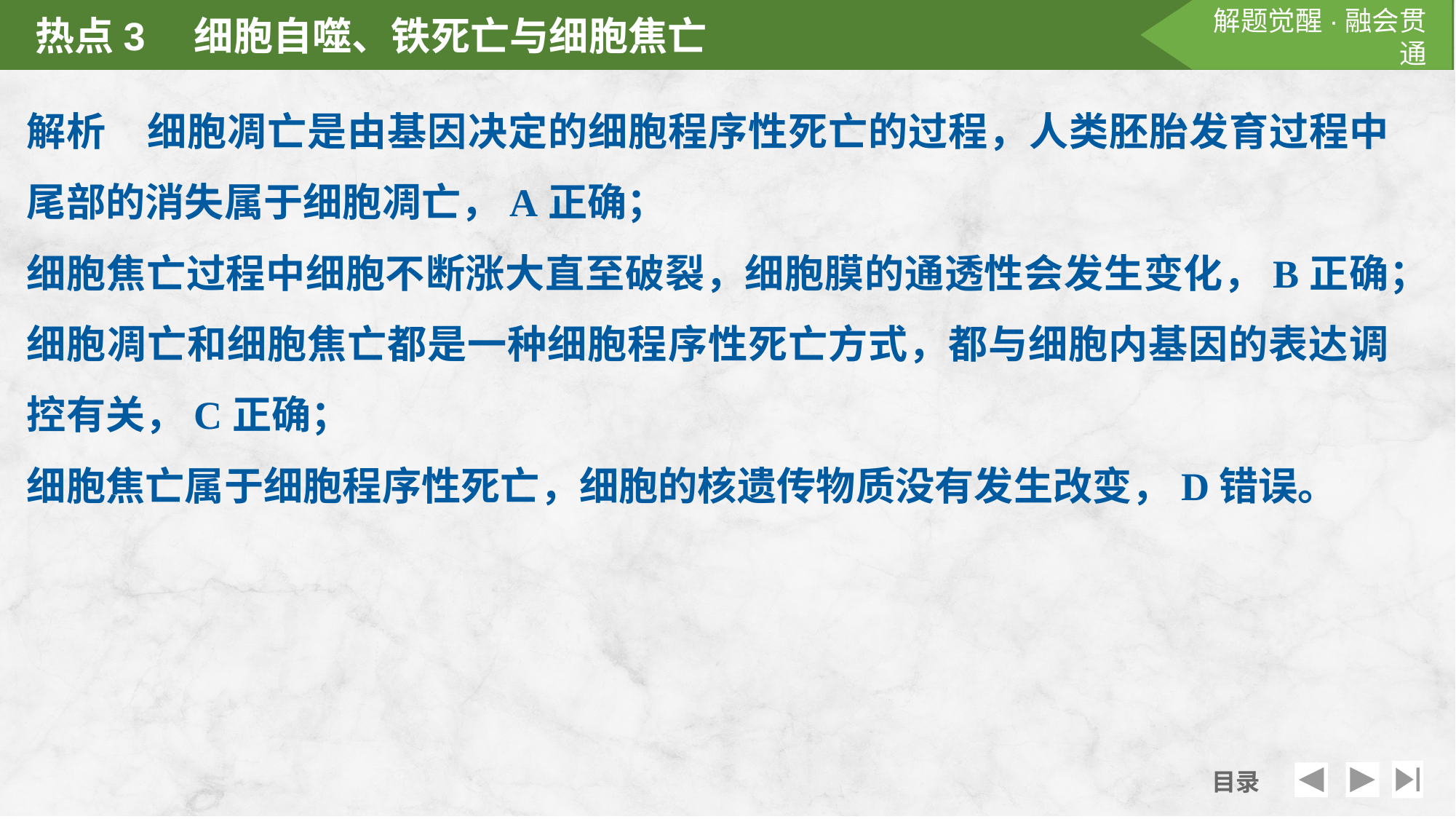

解析　细胞凋亡是由基因决定的细胞程序性死亡的过程，人类胚胎发育过程中尾部的消失属于细胞凋亡，A正确；
细胞焦亡过程中细胞不断涨大直至破裂，细胞膜的通透性会发生变化，B正确；
细胞凋亡和细胞焦亡都是一种细胞程序性死亡方式，都与细胞内基因的表达调控有关，C正确；
细胞焦亡属于细胞程序性死亡，细胞的核遗传物质没有发生改变，D错误。